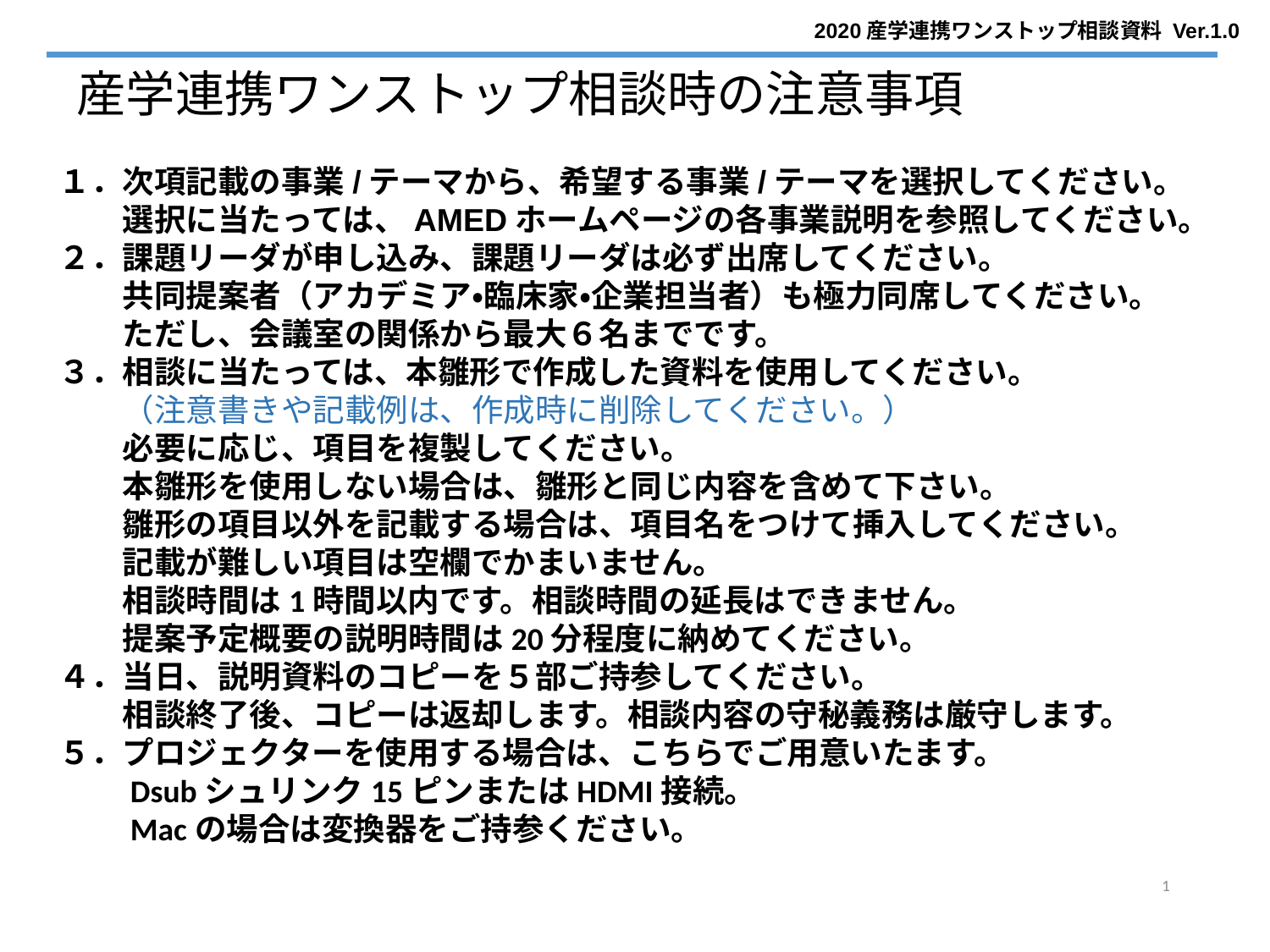

産学連携ワンストップ相談時の注意事項
１．次項記載の事業/テーマから、希望する事業/テーマを選択してください。
　　選択に当たっては、AMEDホームページの各事業説明を参照してください。
２．課題リーダが申し込み、課題リーダは必ず出席してください。
　　共同提案者（アカデミア・臨床家・企業担当者）も極力同席してください。
　　ただし、会議室の関係から最大６名までです。
３．相談に当たっては、本雛形で作成した資料を使用してください。
　　（注意書きや記載例は、作成時に削除してください。）
　　必要に応じ、項目を複製してください。
　　本雛形を使用しない場合は、雛形と同じ内容を含めて下さい。
　　雛形の項目以外を記載する場合は、項目名をつけて挿入してください。
　　記載が難しい項目は空欄でかまいません。
　　相談時間は1時間以内です。相談時間の延長はできません。
　　提案予定概要の説明時間は20分程度に納めてください。
４．当日、説明資料のコピーを５部ご持参してください。
　　相談終了後、コピーは返却します。相談内容の守秘義務は厳守します。
５．プロジェクターを使用する場合は、こちらでご用意いたます。
　　Dsubシュリンク15ピンまたはHDMI接続。
　　Macの場合は変換器をご持参ください。
1